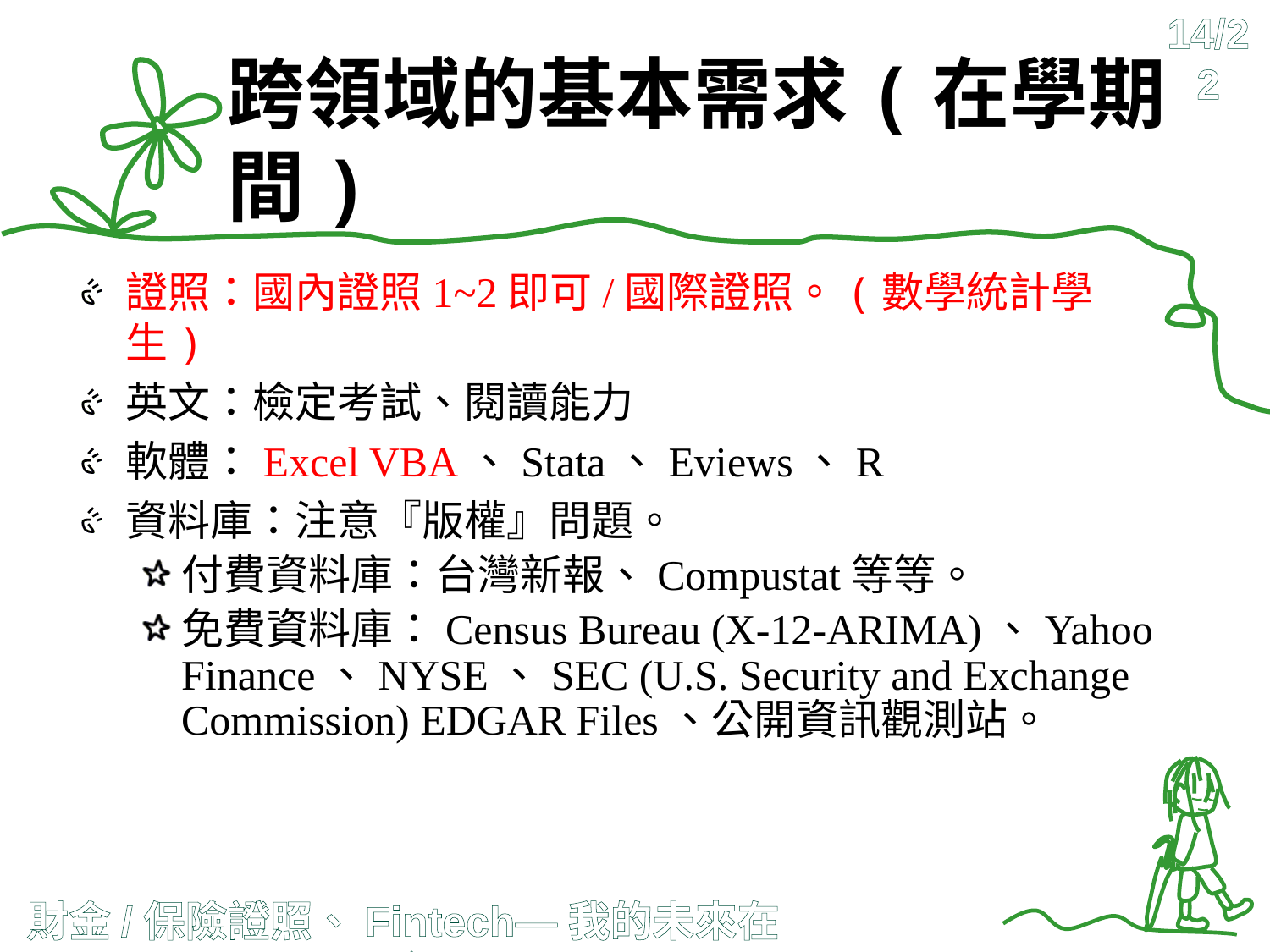

14/22
# 跨領域的基本需求(在學期間)
證照：國內證照1~2即可/國際證照。(數學統計學生)
英文：檢定考試、閱讀能力
軟體：Excel VBA、Stata、Eviews、R
資料庫：注意『版權』問題。
付費資料庫：台灣新報、Compustat等等。
免費資料庫：Census Bureau (X-12-ARIMA)、Yahoo Finance、NYSE、SEC (U.S. Security and Exchange Commission) EDGAR Files、公開資訊觀測站。

財金/保險證照、Fintech—我的未來在哪裡